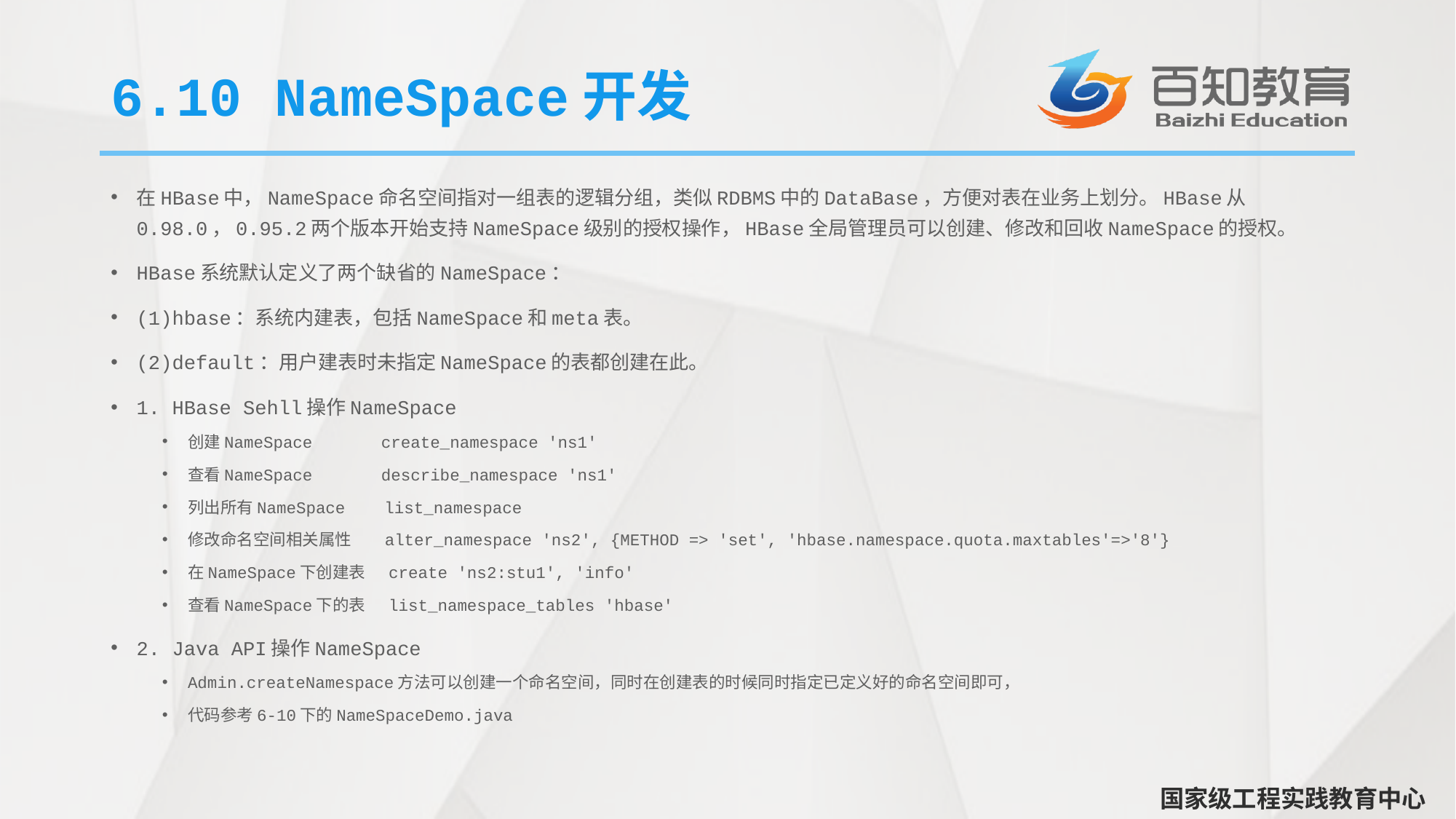

# 6.10 NameSpace开发
在HBase中，NameSpace命名空间指对一组表的逻辑分组，类似RDBMS中的DataBase，方便对表在业务上划分。HBase从0.98.0，0.95.2两个版本开始支持NameSpace级别的授权操作，HBase全局管理员可以创建、修改和回收NameSpace的授权。
HBase系统默认定义了两个缺省的NameSpace：
(1)hbase：系统内建表，包括NameSpace和meta表。
(2)default：用户建表时未指定NameSpace的表都创建在此。
1. HBase Sehll操作NameSpace
创建NameSpace       create_namespace 'ns1'
查看NameSpace       describe_namespace 'ns1'
列出所有NameSpace    list_namespace
修改命名空间相关属性   alter_namespace 'ns2', {METHOD => 'set', 'hbase.namespace.quota.maxtables'=>'8'}
在NameSpace下创建表  create 'ns2:stu1', 'info'
查看NameSpace下的表  list_namespace_tables 'hbase'
2. Java API操作NameSpace
Admin.createNamespace方法可以创建一个命名空间，同时在创建表的时候同时指定已定义好的命名空间即可，
代码参考6-10下的NameSpaceDemo.java